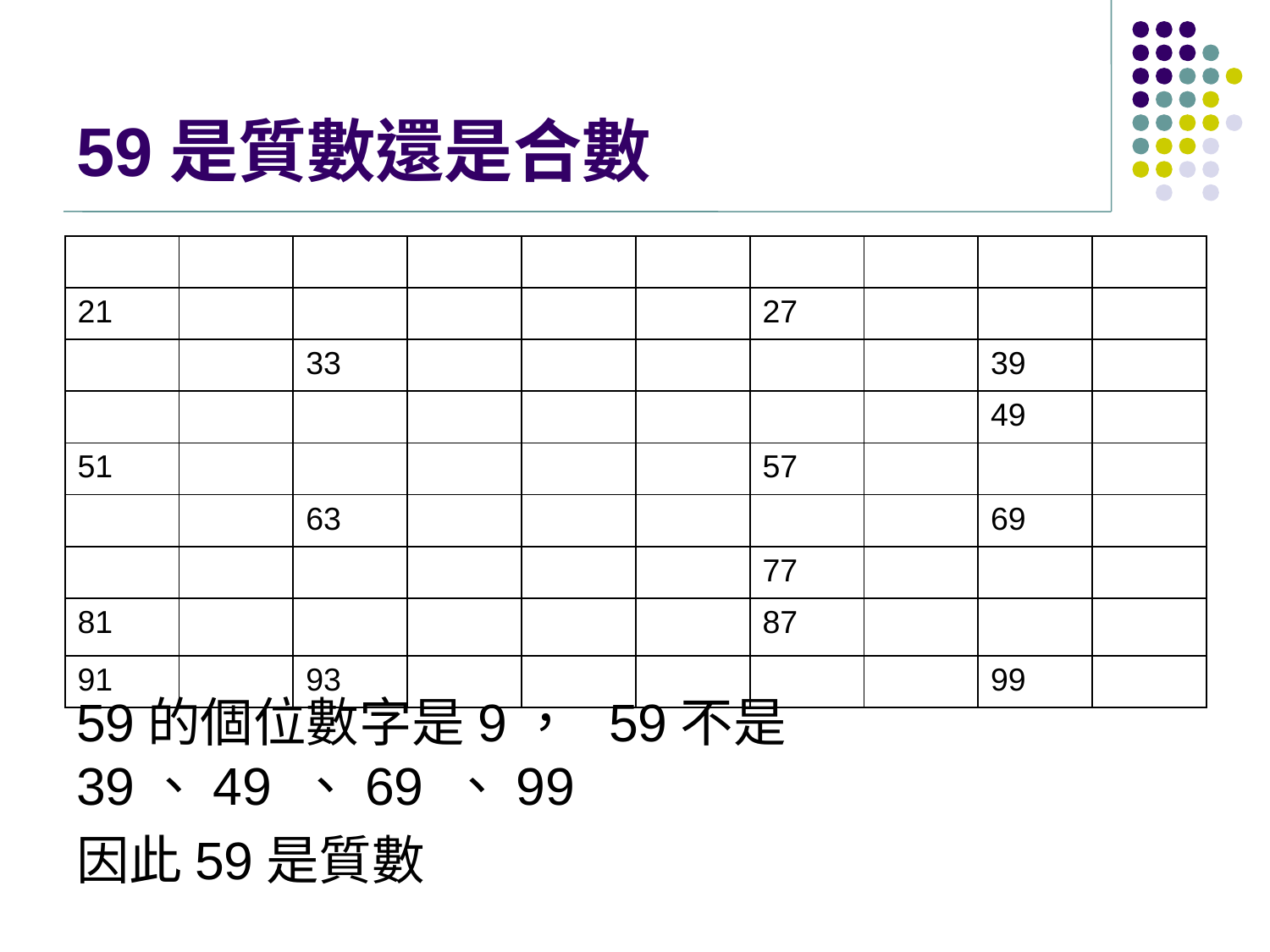

# 59是質數還是合數
|  |  |  |  |  |  |  |  |  |  |
| --- | --- | --- | --- | --- | --- | --- | --- | --- | --- |
| 21 |  |  |  |  |  | 27 |  |  |  |
|  |  | 33 |  |  |  |  |  | 39 |  |
|  |  |  |  |  |  |  |  | 49 |  |
| 51 |  |  |  |  |  | 57 |  |  |  |
|  |  | 63 |  |  |  |  |  | 69 |  |
|  |  |  |  |  |  | 77 |  |  |  |
| 81 |  |  |  |  |  | 87 |  |  |  |
| 91 |  | 93 |  |  |  |  |  | 99 |  |

59的個位數字是9，  59不是39、49 、69 、99
因此59是質數